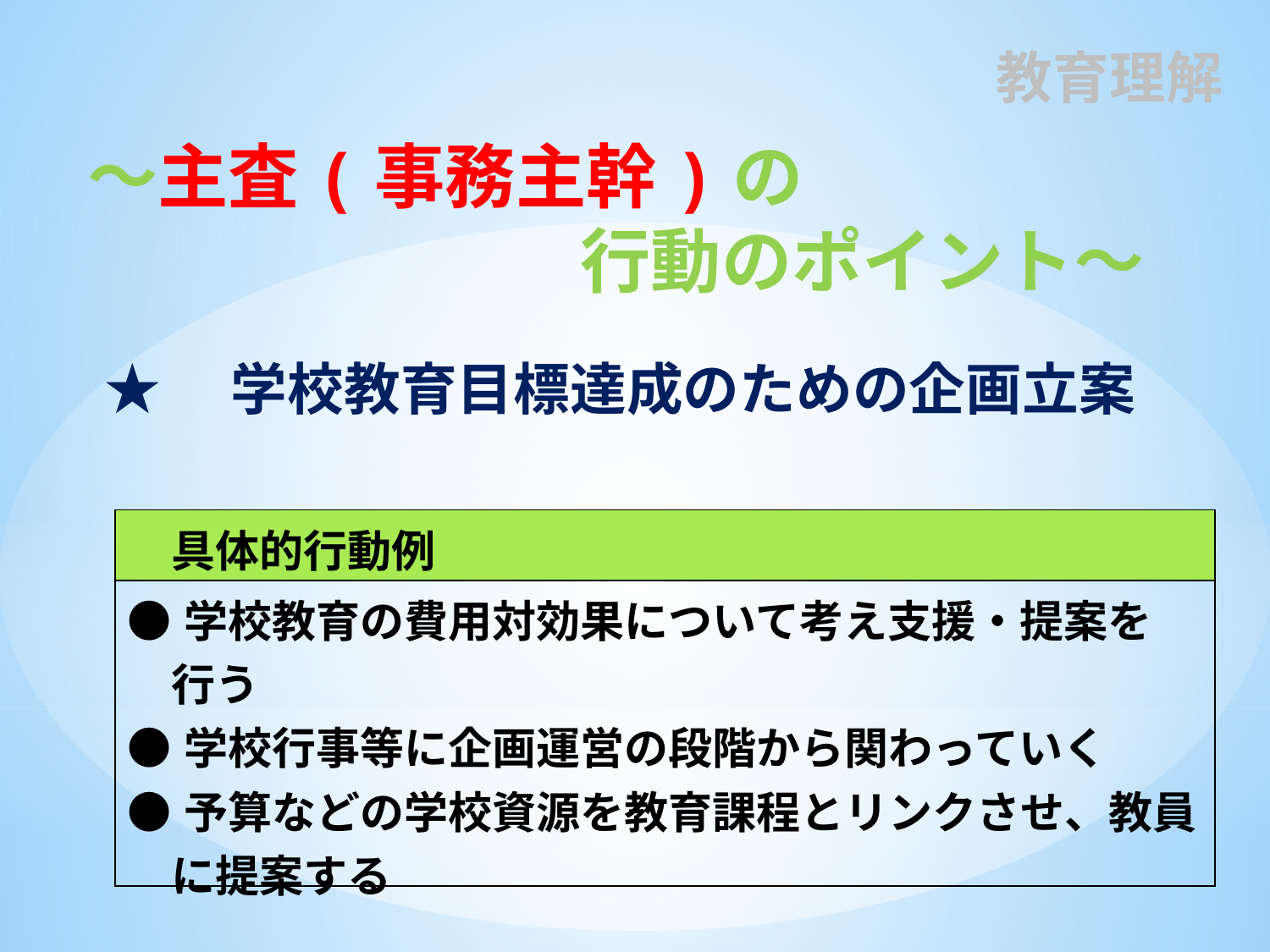

# 教育理解
～主査(事務主幹)の
　　　　　　　行動のポイント～
★　学校教育目標達成のための企画立案
| 具体的行動例 |
| --- |
| ●学校教育の費用対効果について考え支援・提案を 　行う ●学校行事等に企画運営の段階から関わっていく ●予算などの学校資源を教育課程とリンクさせ、教員 　に提案する |